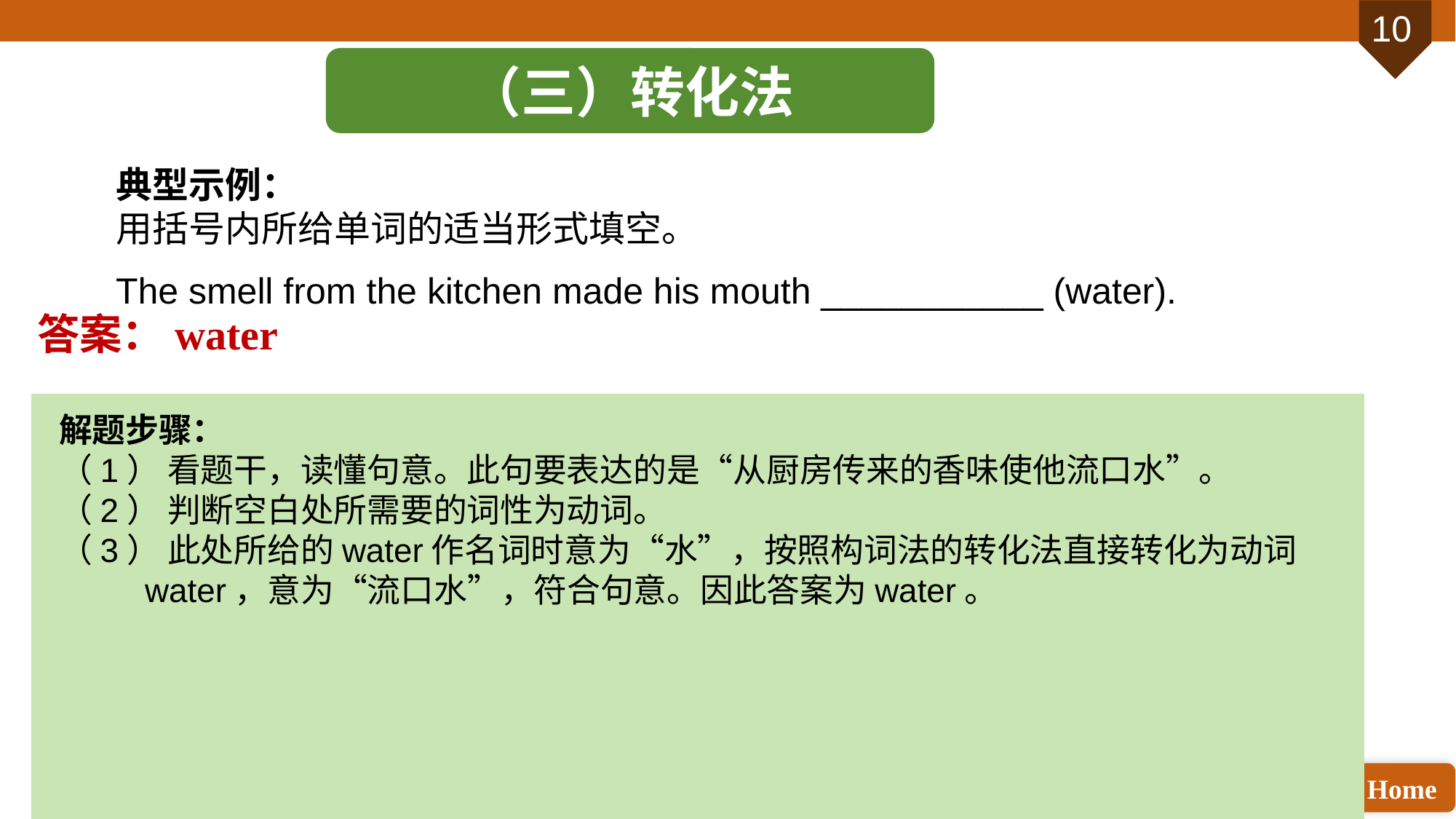

（三）转化法
典型示例：
用括号内所给单词的适当形式填空。
The smell from the kitchen made his mouth ___________ (water).
答案：water

解题步骤：
（1） 看题干，读懂句意。此句要表达的是“从厨房传来的香味使他流口水”。
（2） 判断空白处所需要的词性为动词。
（3） 此处所给的water作名词时意为“水”，按照构词法的转化法直接转化为动词water，意为“流口水”，符合句意。因此答案为water。